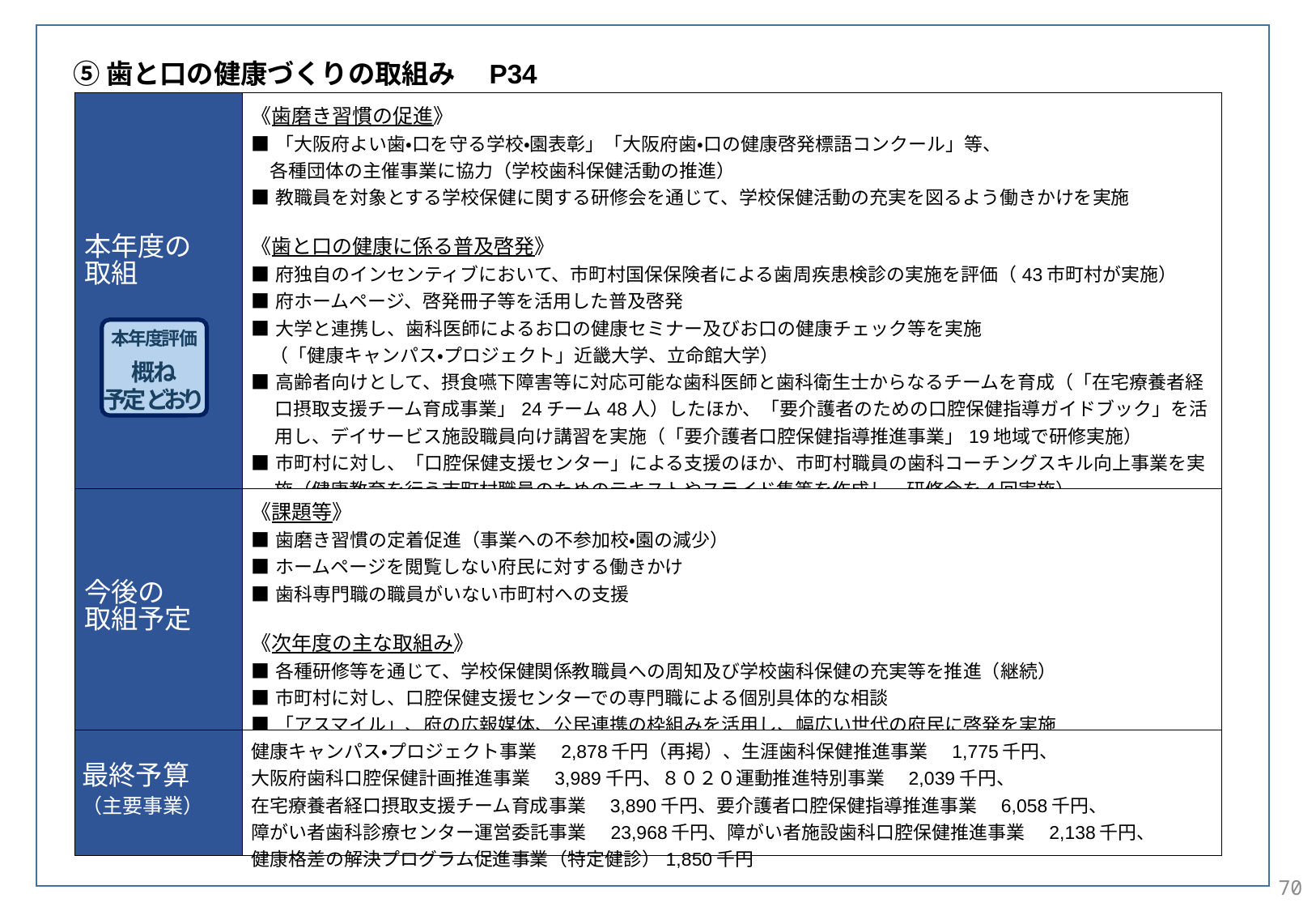

⑤歯と口の健康づくりの取組み　P34
| 本年度の 取組 | 《歯磨き習慣の促進》 ■「大阪府よい歯・口を守る学校・園表彰」「大阪府歯・口の健康啓発標語コンクール」等、 　各種団体の主催事業に協力（学校歯科保健活動の推進） ■教職員を対象とする学校保健に関する研修会を通じて、学校保健活動の充実を図るよう働きかけを実施 《歯と口の健康に係る普及啓発》 ■府独自のインセンティブにおいて、市町村国保保険者による歯周疾患検診の実施を評価（43市町村が実施） ■府ホームページ、啓発冊子等を活用した普及啓発 ■大学と連携し、歯科医師によるお口の健康セミナー及びお口の健康チェック等を実施 　（「健康キャンパス・プロジェクト」近畿大学、立命館大学） ■高齢者向けとして、摂食嚥下障害等に対応可能な歯科医師と歯科衛生士からなるチームを育成（「在宅療養者経口摂取支援チーム育成事業」24チーム48人）したほか、「要介護者のための口腔保健指導ガイドブック」を活用し、デイサービス施設職員向け講習を実施（「要介護者口腔保健指導推進事業」19地域で研修実施） ■市町村に対し、「口腔保健支援センター」による支援のほか、市町村職員の歯科コーチングスキル向上事業を実施（健康教育を行う市町村職員のためのテキストやスライド集等を作成し、研修会を４回実施） ■公民連携の枠組みを活用した普及啓発（ポスター等の作成、企業広報ツールの活用、健康啓発にかかるイベント等での連携） |
| --- | --- |
| 今後の 取組予定 | 《課題等》 ■歯磨き習慣の定着促進（事業への不参加校・園の減少）　　 ■ホームページを閲覧しない府民に対する働きかけ ■歯科専門職の職員がいない市町村への支援 《次年度の主な取組み》 ■各種研修等を通じて、学校保健関係教職員への周知及び学校歯科保健の充実等を推進（継続） ■市町村に対し、口腔保健支援センターでの専門職による個別具体的な相談 ■「アスマイル」、府の広報媒体、公民連携の枠組みを活用し、幅広い世代の府民に啓発を実施 ■市町村職員の歯科コーチングスキル向上事業での市町村職員への技術的支援 |
| 最終予算 （主要事業） | 健康キャンパス・プロジェクト事業　2,878千円（再掲）、生涯歯科保健推進事業　1,775千円、 大阪府歯科口腔保健計画推進事業　3,989千円、８０２０運動推進特別事業　2,039千円、 在宅療養者経口摂取支援チーム育成事業　3,890千円、要介護者口腔保健指導推進事業　6,058千円、 障がい者歯科診療センター運営委託事業　23,968千円、障がい者施設歯科口腔保健推進事業　2,138千円、 健康格差の解決プログラム促進事業（特定健診）1,850千円 |
本年度評価

概ね
予定どおり
概ね予定どおり
概ね予定どおり
70